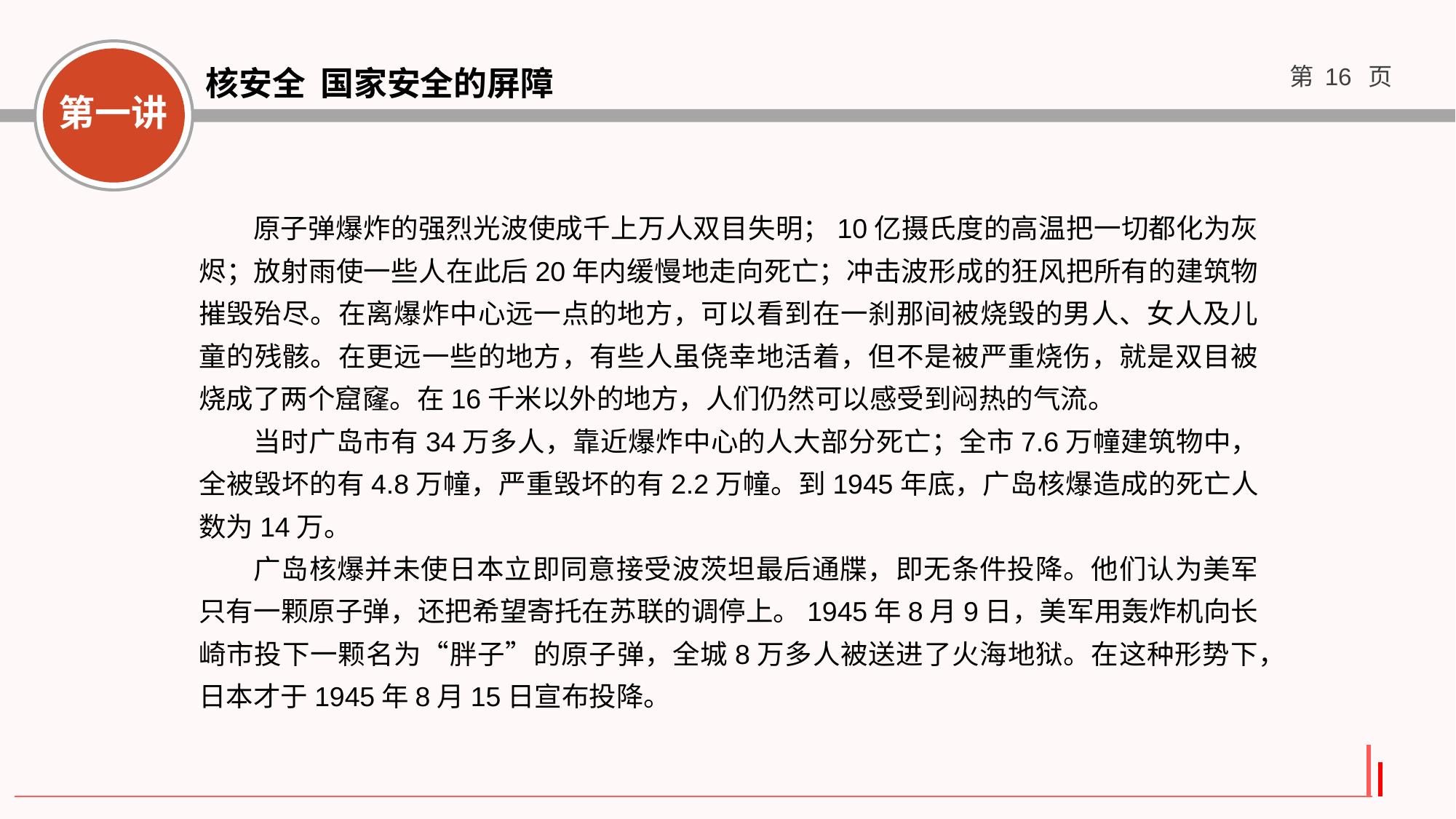

原子弹爆炸的强烈光波使成千上万人双目失明；10亿摄氏度的高温把一切都化为灰烬；放射雨使一些人在此后20年内缓慢地走向死亡；冲击波形成的狂风把所有的建筑物摧毁殆尽。在离爆炸中心远一点的地方，可以看到在一刹那间被烧毁的男人、女人及儿童的残骸。在更远一些的地方，有些人虽侥幸地活着，但不是被严重烧伤，就是双目被烧成了两个窟窿。在16千米以外的地方，人们仍然可以感受到闷热的气流。
当时广岛市有34万多人，靠近爆炸中心的人大部分死亡；全市7.6万幢建筑物中，全被毁坏的有4.8万幢，严重毁坏的有2.2万幢。到1945年底，广岛核爆造成的死亡人数为14万。
广岛核爆并未使日本立即同意接受波茨坦最后通牒，即无条件投降。他们认为美军只有一颗原子弹，还把希望寄托在苏联的调停上。1945年8月9日，美军用轰炸机向长崎市投下一颗名为“胖子”的原子弹，全城8万多人被送进了火海地狱。在这种形势下，日本才于1945年8月15日宣布投降。